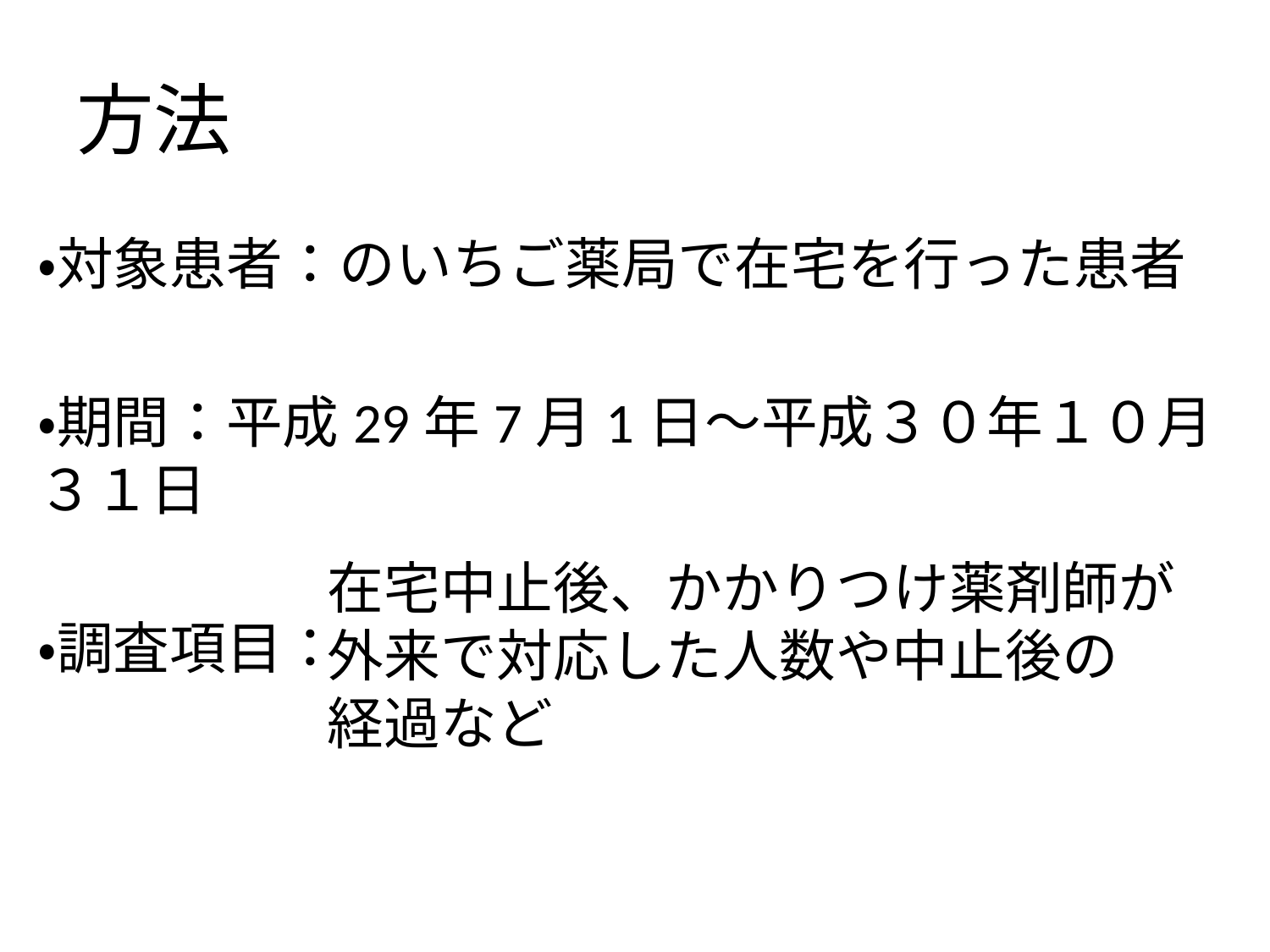

# 方法
・対象患者：のいちご薬局で在宅を行った患者

・期間：平成29年7月1日～平成３０年１０月３１日

・調査項目：
在宅中止後、かかりつけ薬剤師が外来で対応した人数や中止後の
経過など